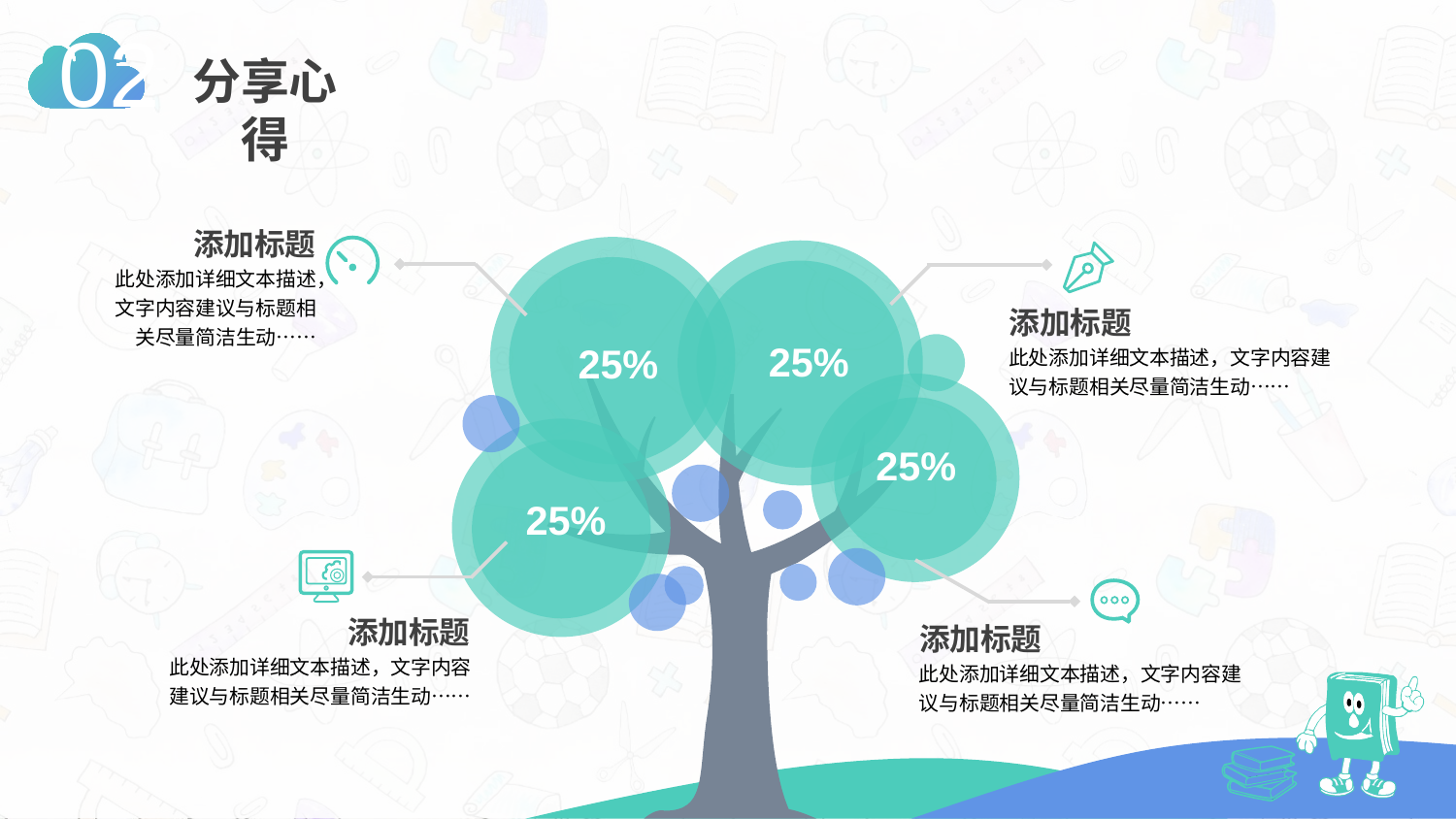

02

分享心得
添加标题
此处添加详细文本描述，文字内容建议与标题相关尽量简洁生动……

添加标题
此处添加详细文本描述，文字内容建议与标题相关尽量简洁生动……
25%
25%

25%

25%

添加标题
此处添加详细文本描述，文字内容建议与标题相关尽量简洁生动……
添加标题
此处添加详细文本描述，文字内容建议与标题相关尽量简洁生动……